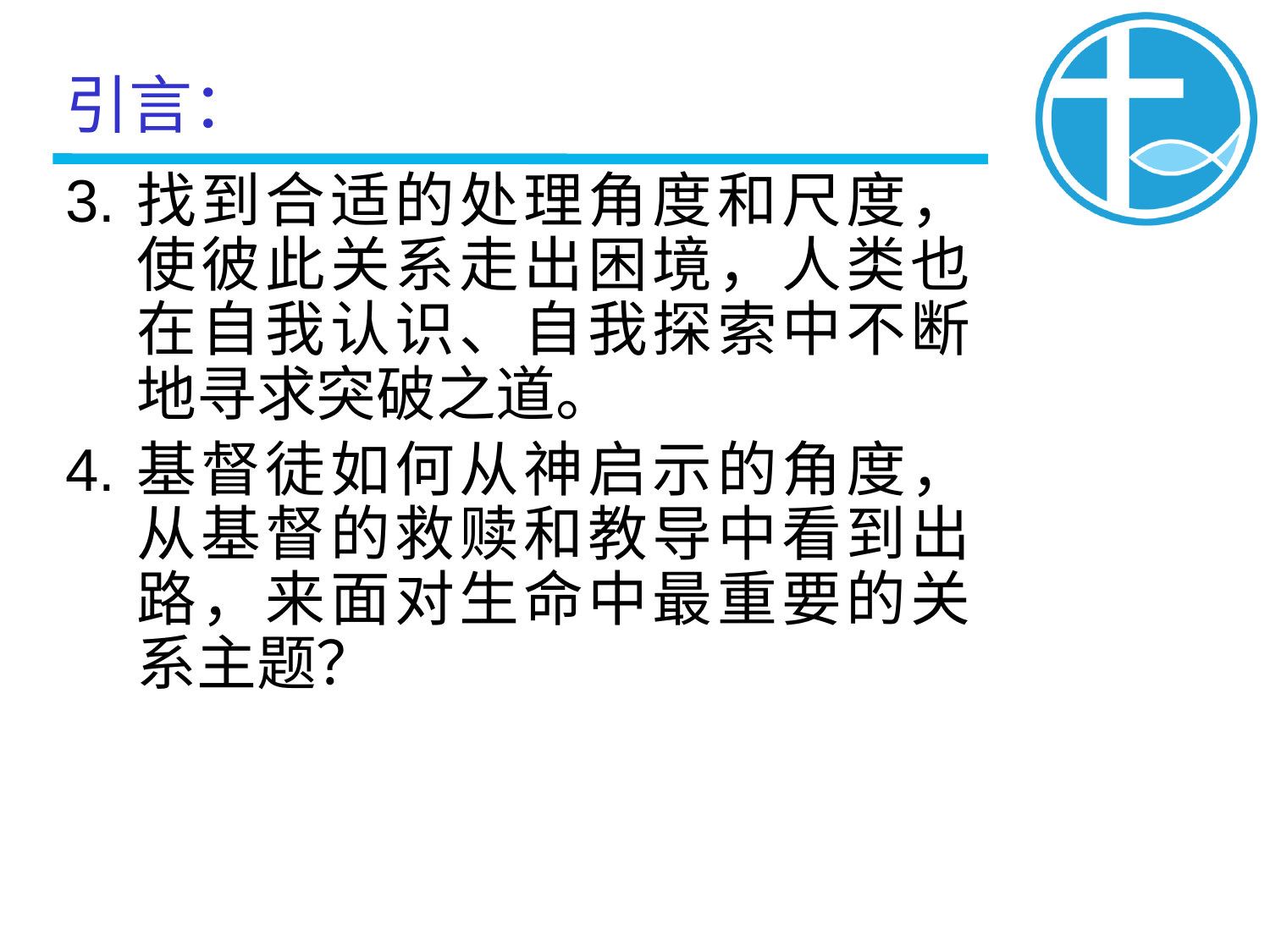

引言：
找到合适的处理角度和尺度，使彼此关系走出困境，人类也在自我认识、自我探索中不断地寻求突破之道。
基督徒如何从神启示的角度，从基督的救赎和教导中看到出路，来面对生命中最重要的关系主题？